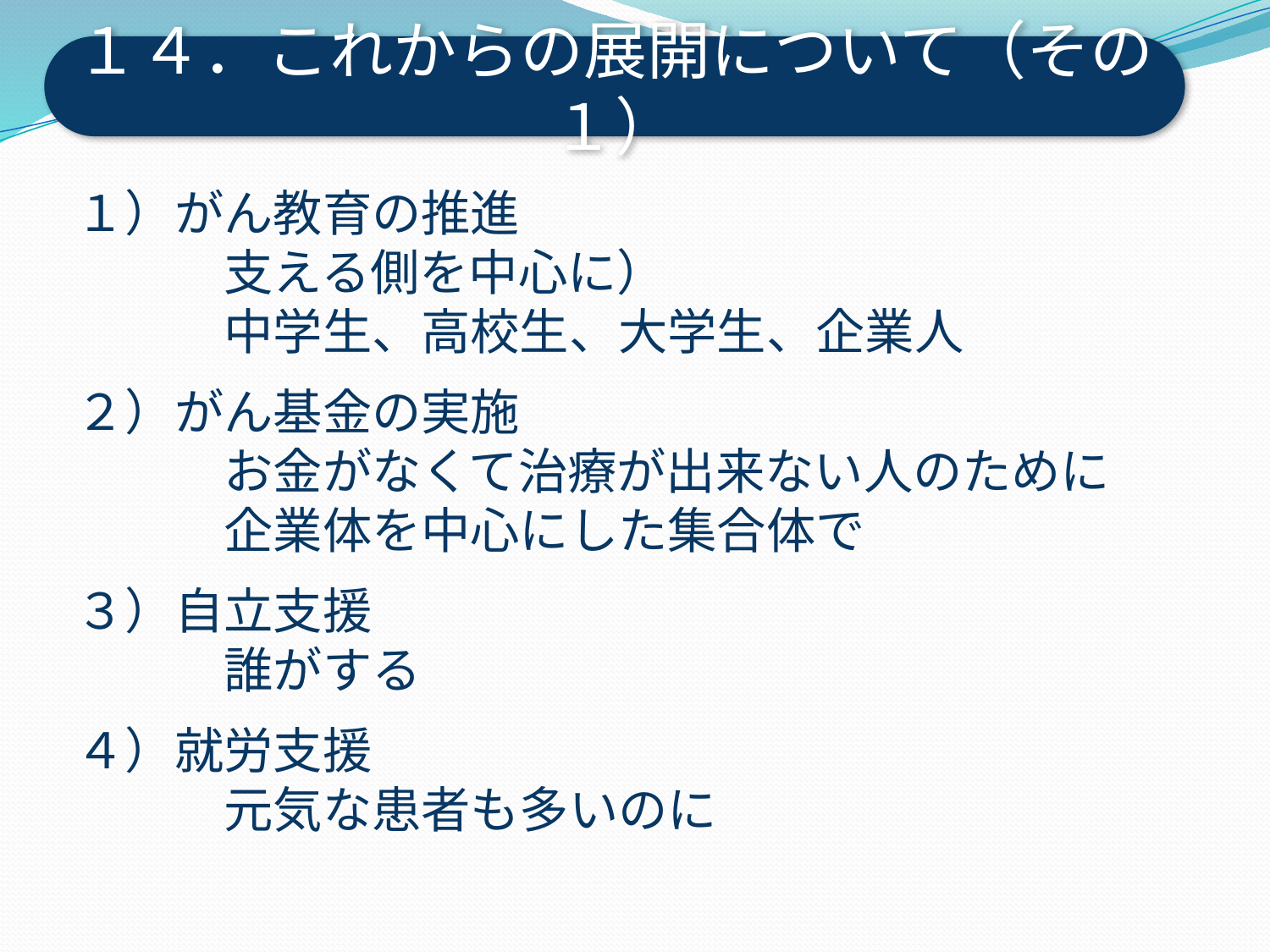

１４．これからの展開について（その１）
１）がん教育の推進
　　　支える側を中心に）
　　　中学生、高校生、大学生、企業人
２）がん基金の実施
　　　お金がなくて治療が出来ない人のために
　　　企業体を中心にした集合体で
３）自立支援
　　　誰がする
４）就労支援
　　　元気な患者も多いのに